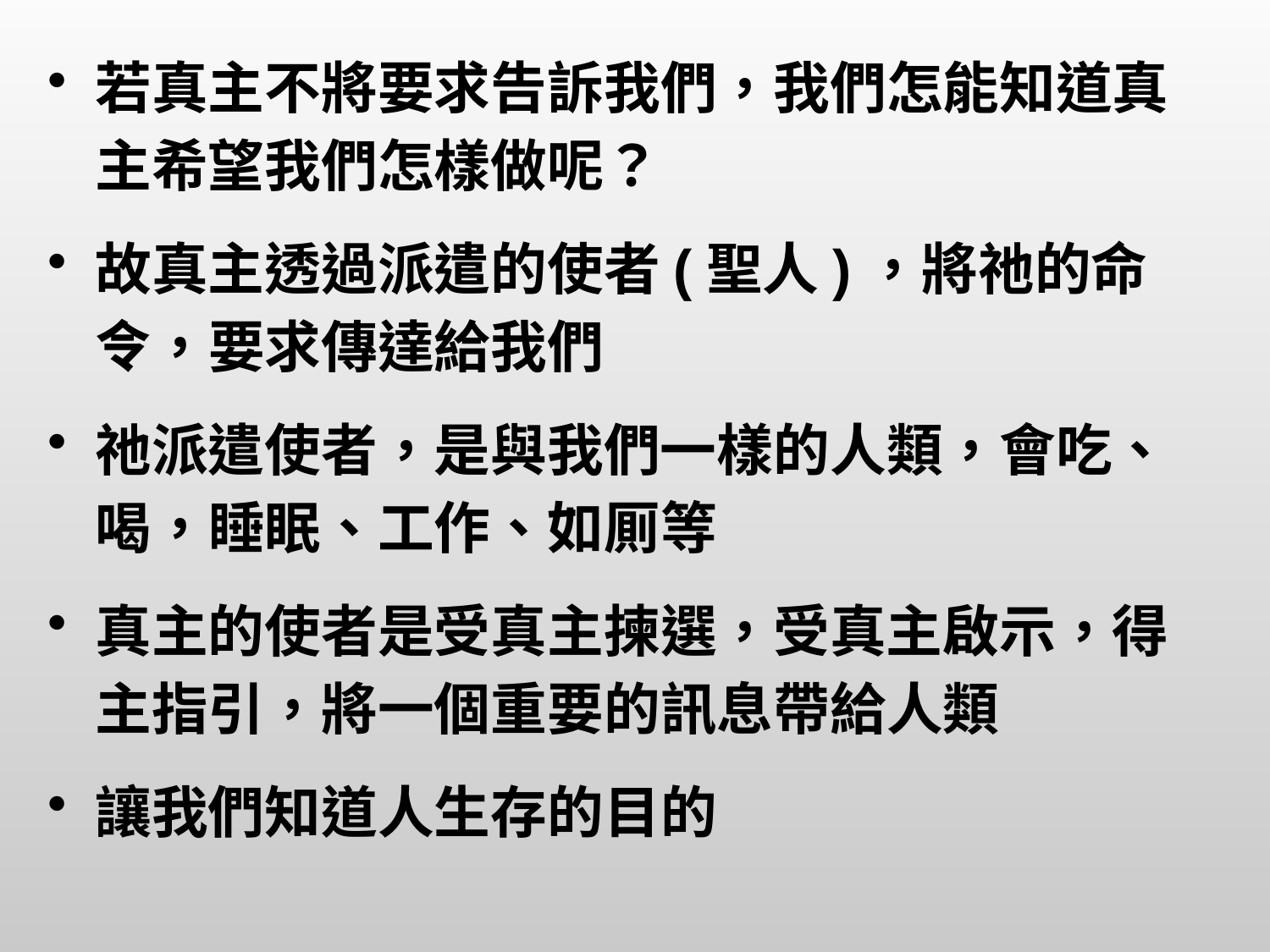

若真主不將要求告訴我們，我們怎能知道真主希望我們怎樣做呢？
故真主透過派遣的使者(聖人)，將祂的命令，要求傳達給我們
祂派遣使者，是與我們一樣的人類，會吃、喝，睡眠、工作、如厠等
真主的使者是受真主揀選，受真主啟示，得主指引，將一個重要的訊息帶給人類
讓我們知道人生存的目的